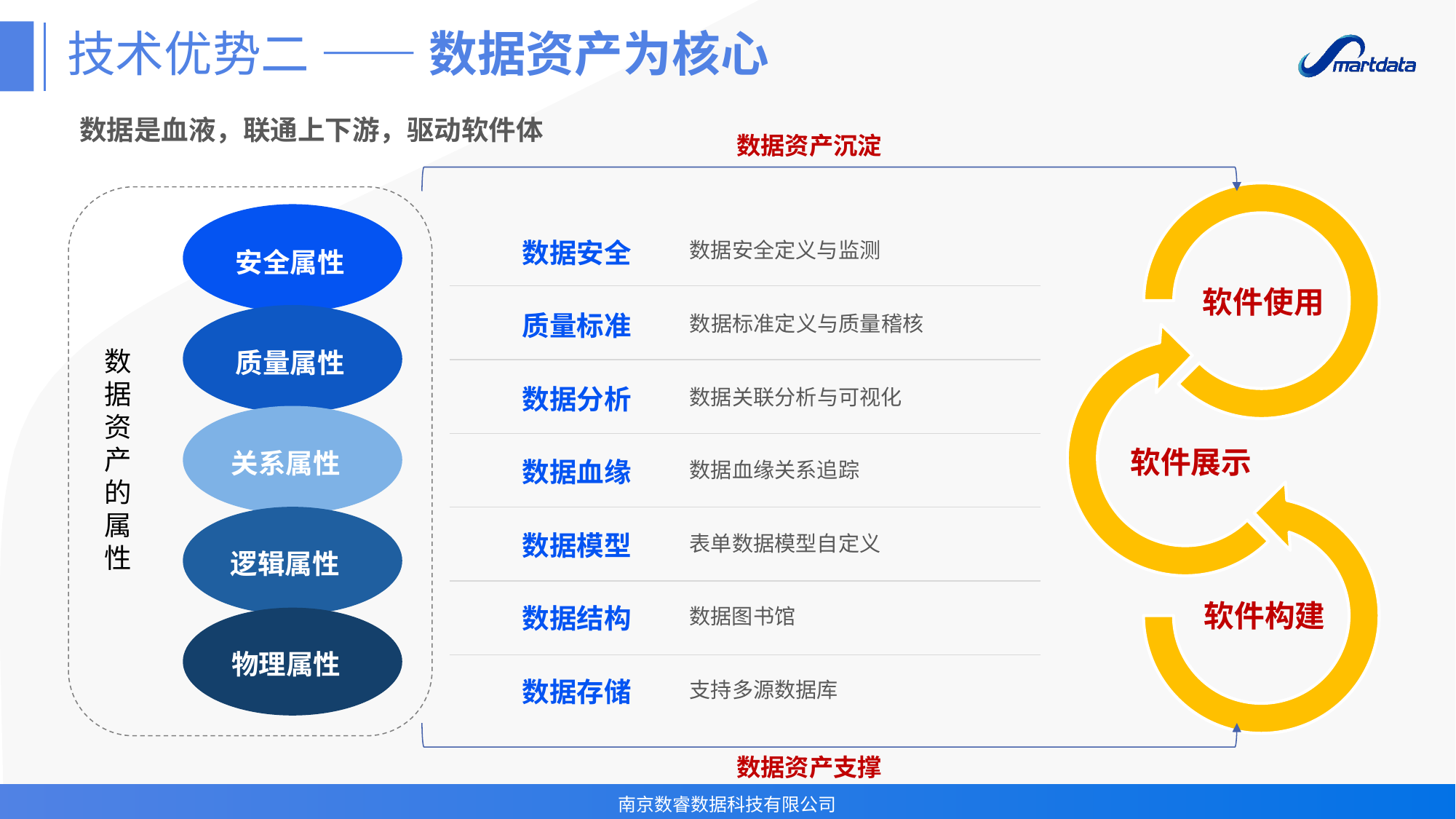

# 技术优势二 —— 数据资产为核心
数据是血液，联通上下游，驱动软件体
数据资产沉淀

数据安全
数据安全定义与监测
安全属性
软件使用
质量标准
数据标准定义与质量稽核

数据资产的属性
质量属性
数据分析
数据关联分析与可视化

软件展示
关系属性
数据血缘
数据血缘关系追踪

数据模型
表单数据模型自定义
逻辑属性
软件构建
数据结构
数据图书馆

物理属性
数据存储
支持多源数据库
数据资产支撑